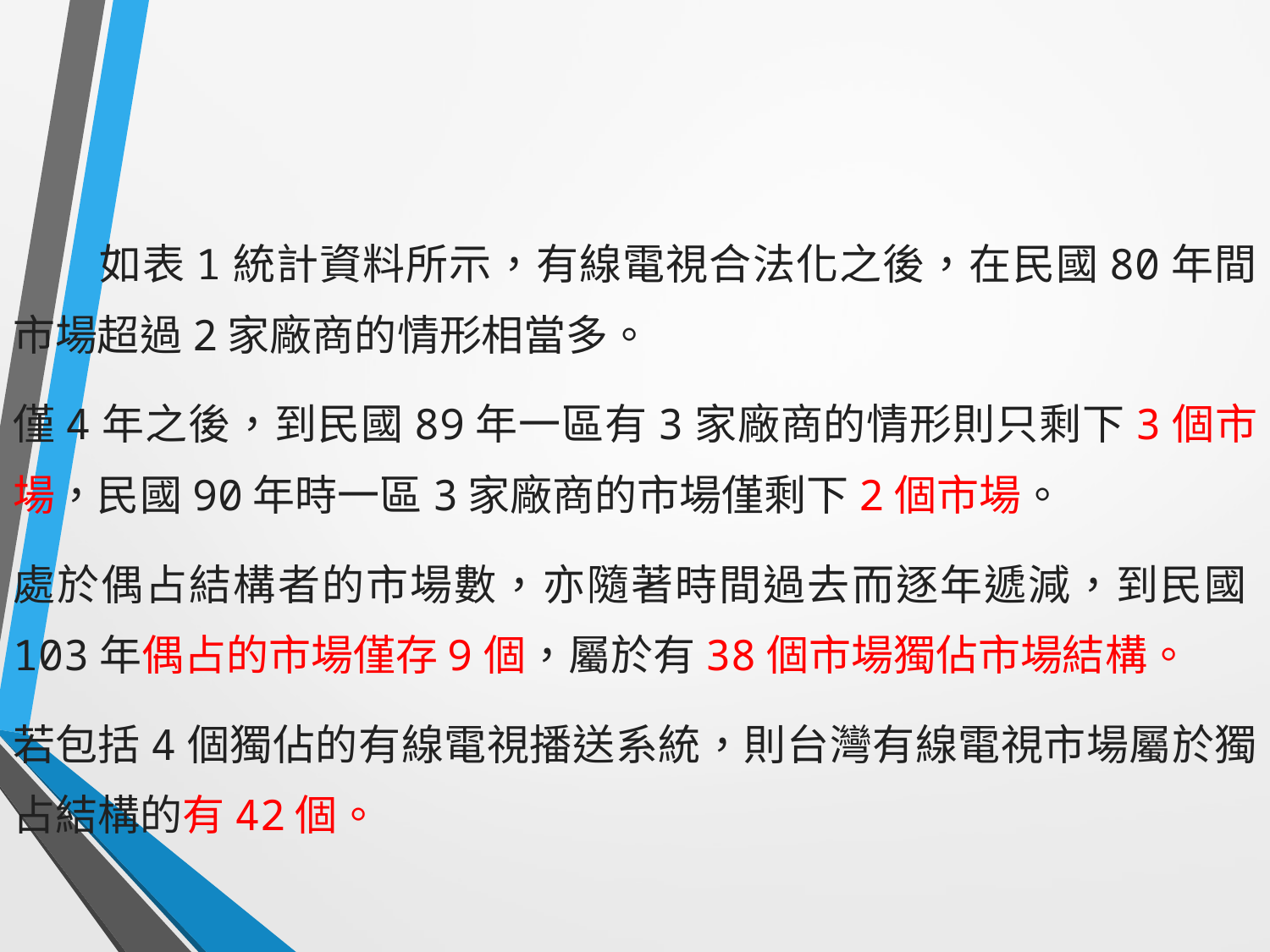

#
　　如表1統計資料所示，有線電視合法化之後，在民國80年間市場超過2家廠商的情形相當多。
僅4年之後，到民國89年一區有3家廠商的情形則只剩下3個市場，民國90年時一區3家廠商的市場僅剩下2個市場。
處於偶占結構者的市場數，亦隨著時間過去而逐年遞減，到民國103年偶占的市場僅存9個，屬於有38個市場獨佔市場結構。
若包括4個獨佔的有線電視播送系統，則台灣有線電視市場屬於獨占結構的有42個。